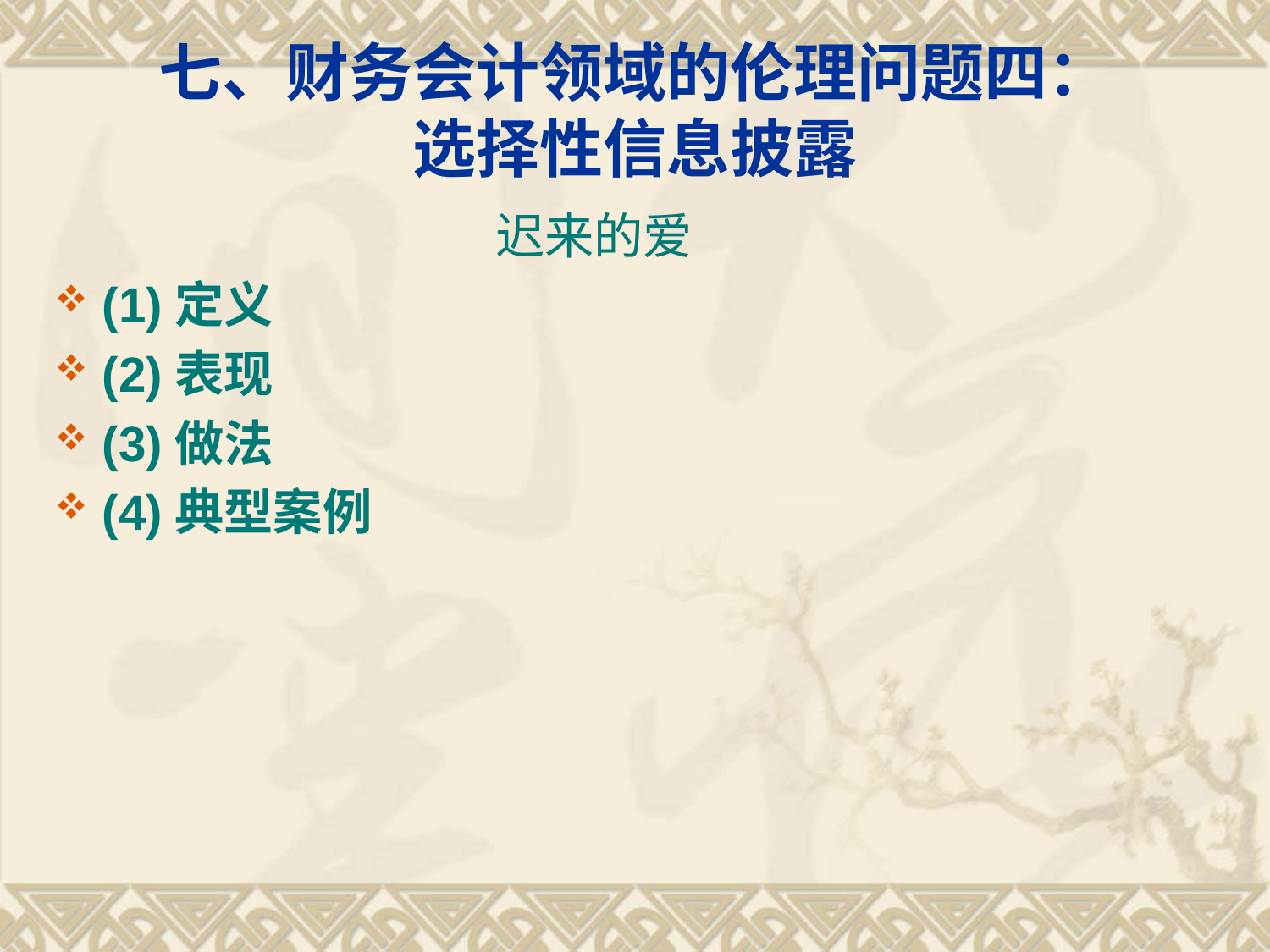

# 七、财务会计领域的伦理问题四： 选择性信息披露
                                       迟来的爱
(1)定义
(2)表现
(3)做法
(4)典型案例